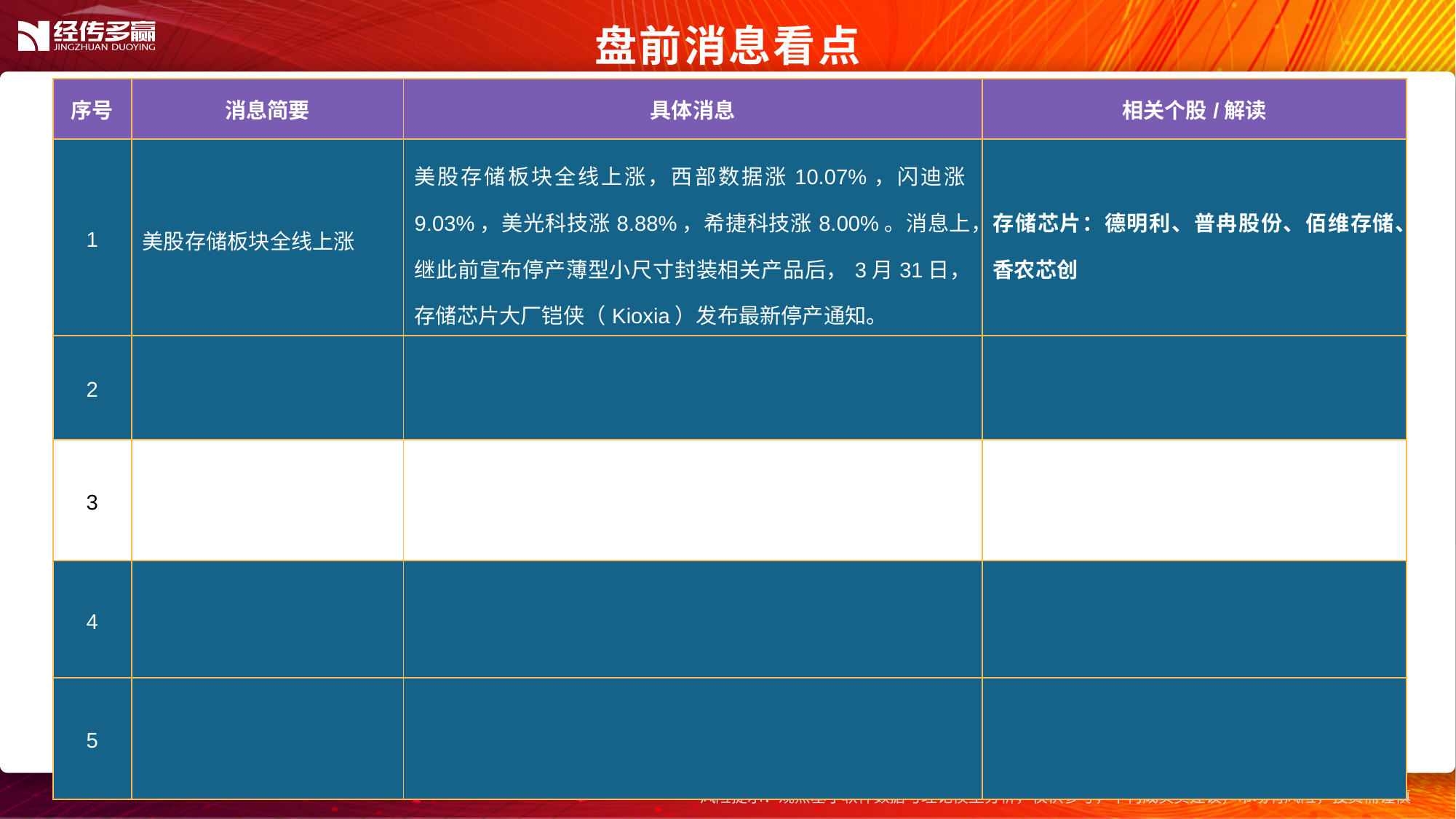

盘前消息看点
| 序号 | 消息简要 | 具体消息 | 相关个股/解读 |
| --- | --- | --- | --- |
| 1 | 美股存储板块全线上涨 | 美股存储板块全线上涨，西部数据涨10.07%，闪迪涨9.03%，美光科技涨8.88%，希捷科技涨8.00%。消息上，继此前宣布停产薄型小尺寸封装相关产品后，3月31日，存储芯片大厂铠侠（Kioxia）发布最新停产通知。 | 存储芯片：德明利、普冉股份、佰维存储、香农芯创 |
| 2 |  |  |  |
| 3 |  |  |  |
| 4 |  |  |  |
| 5 |  |  |  |